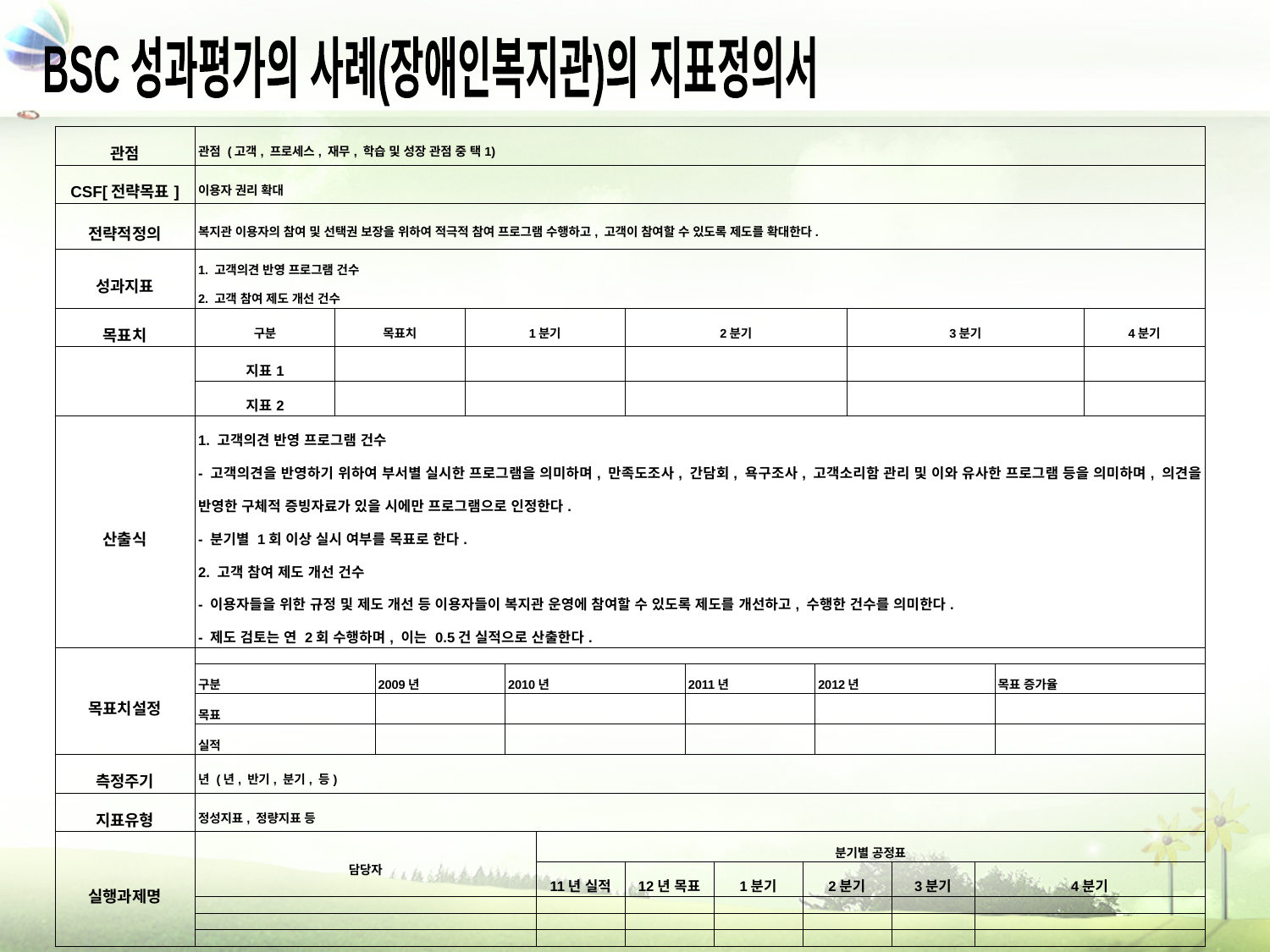

BSC 성과평가의 사례(장애인복지관)의 지표정의서
| 관점 | 관점 (고객, 프로세스, 재무, 학습 및 성장 관점 중 택1) |  |  |  |  |  |  |  |  |  |  |  |  |  |  |  |
| --- | --- | --- | --- | --- | --- | --- | --- | --- | --- | --- | --- | --- | --- | --- | --- | --- |
| CSF[전략목표] | 이용자 권리 확대 |  |  |  |  |  |  |  |  |  |  |  |  |  |  |  |
| 전략적정의 | 복지관 이용자의 참여 및 선택권 보장을 위하여 적극적 참여 프로그램 수행하고, 고객이 참여할 수 있도록 제도를 확대한다. |  |  |  |  |  |  |  |  |  |  |  |  |  |  |  |
| 성과지표 | 1. 고객의견 반영 프로그램 건수 2. 고객 참여 제도 개선 건수 |  |  |  |  |  |  |  |  |  |  |  |  |  |  |  |
| 목표치 | 구분 | 목표치 |  | 1분기 |  |  | 2분기 |  |  |  |  | 3분기 |  |  |  | 4분기 |
|  | 지표1 |  |  |  |  |  |  |  |  |  |  |  |  |  |  |  |
|  | 지표2 |  |  |  |  |  |  |  |  |  |  |  |  |  |  |  |
| 산출식 | 1. 고객의견 반영 프로그램 건수 - 고객의견을 반영하기 위하여 부서별 실시한 프로그램을 의미하며, 만족도조사, 간담회, 욕구조사, 고객소리함 관리 및 이와 유사한 프로그램 등을 의미하며, 의견을 반영한 구체적 증빙자료가 있을 시에만 프로그램으로 인정한다. - 분기별 1회 이상 실시 여부를 목표로 한다. 2. 고객 참여 제도 개선 건수 - 이용자들을 위한 규정 및 제도 개선 등 이용자들이 복지관 운영에 참여할 수 있도록 제도를 개선하고, 수행한 건수를 의미한다. - 제도 검토는 연 2회 수행하며, 이는 0.5건 실적으로 산출한다. |  |  |  |  |  |  |  |  |  |  |  |  |  |  |  |
| 목표치설정 |  |  |  |  |  |  |  |  |  |  |  |  |  |  |  |  |
|  | 구분 |  | 2009년 |  | 2010년 |  |  | 2011년 |  |  | 2012년 |  |  |  | 목표 증가율 |  |
|  | 목표 |  |  |  |  |  |  |  |  |  |  |  |  |  |  |  |
|  | 실적 |  |  |  |  |  |  |  |  |  |  |  |  |  |  |  |
| 측정주기 | 년 (년, 반기, 분기, 등) |  |  |  |  |  |  |  |  |  |  |  |  |  |  |  |
| 지표유형 | 정성지표, 정량지표 등 |  |  |  |  |  |  |  |  |  |  |  |  |  |  |  |
| 실행과제명 | 담당자 |  |  |  |  | 분기별 공정표 |  |  |  |  |  |  |  |  |  |  |
|  |  |  |  |  |  | 11년 실적 | 12년 목표 |  | 1분기 | 2분기 |  |  | 3분기 | 4분기 |  |  |
|  |  |  |  |  |  |  |  |  |  |  |  |  |  |  |  |  |
|  |  |  |  |  |  |  |  |  |  |  |  |  |  |  |  |  |
|  |  |  |  |  |  |  |  |  |  |  |  |  |  |  |  |  |